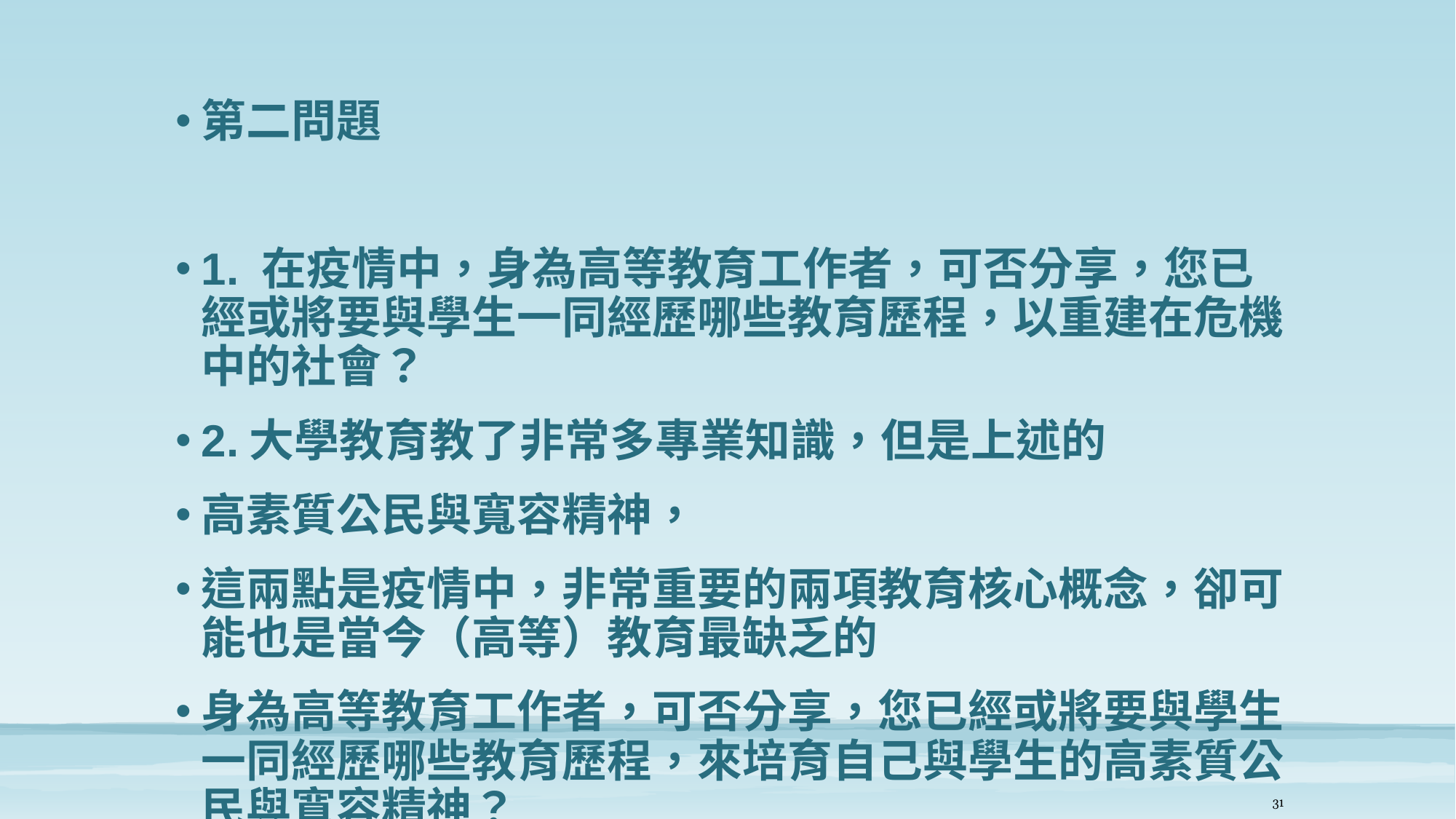

#
第二問題

1. 在疫情中，身為高等教育工作者，可否分享，您已經或將要與學生一同經歷哪些教育歷程，以重建在危機中的社會？
2.大學教育教了非常多專業知識，但是上述的
高素質公民與寬容精神，
這兩點是疫情中，非常重要的兩項教育核心概念，卻可能也是當今（高等）教育最缺乏的
身為高等教育工作者，可否分享，您已經或將要與學生一同經歷哪些教育歷程，來培育自己與學生的高素質公民與寬容精神？

31